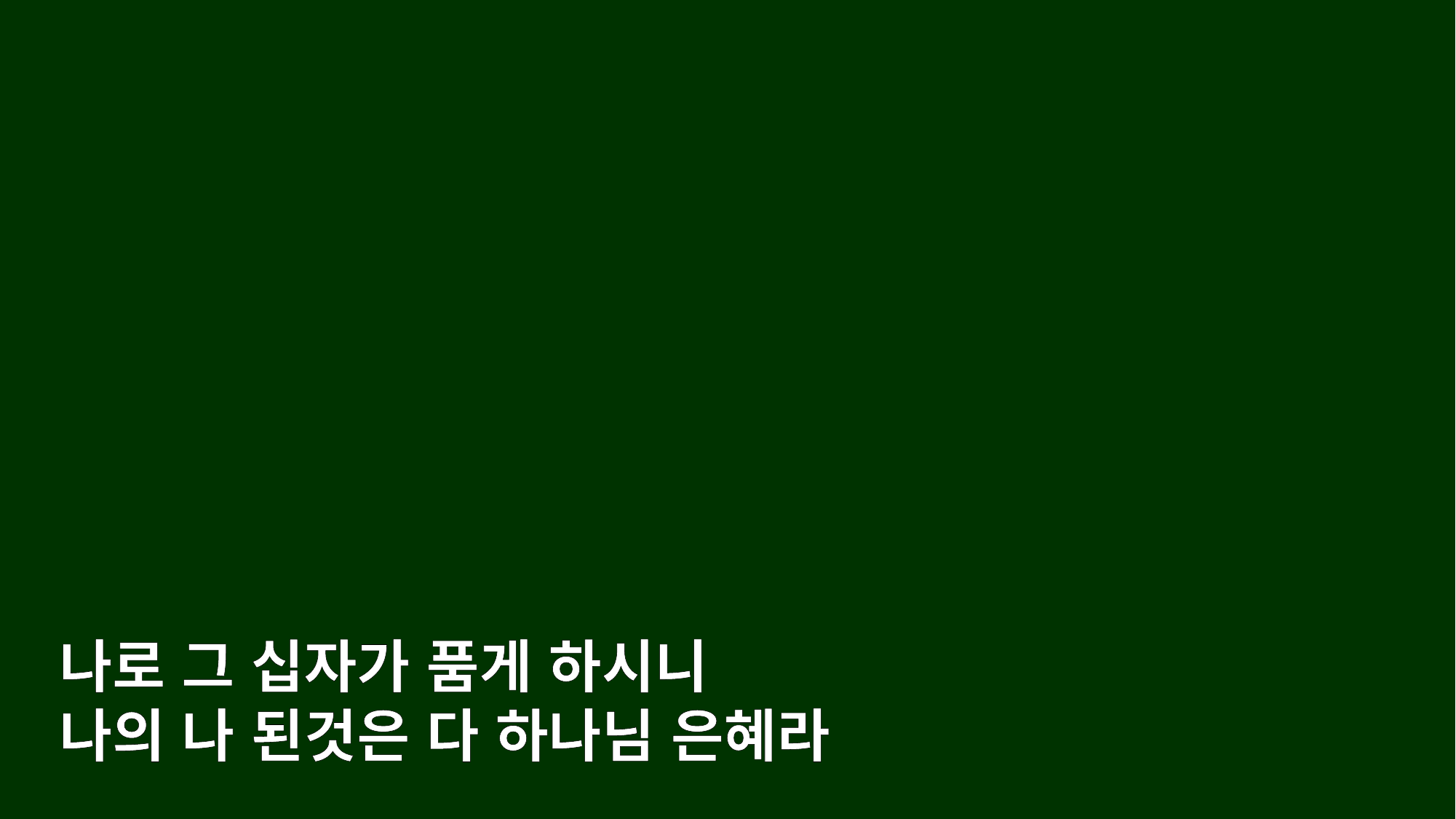

나로 그 십자가 품게 하시니
나의 나 된것은 다 하나님 은혜라